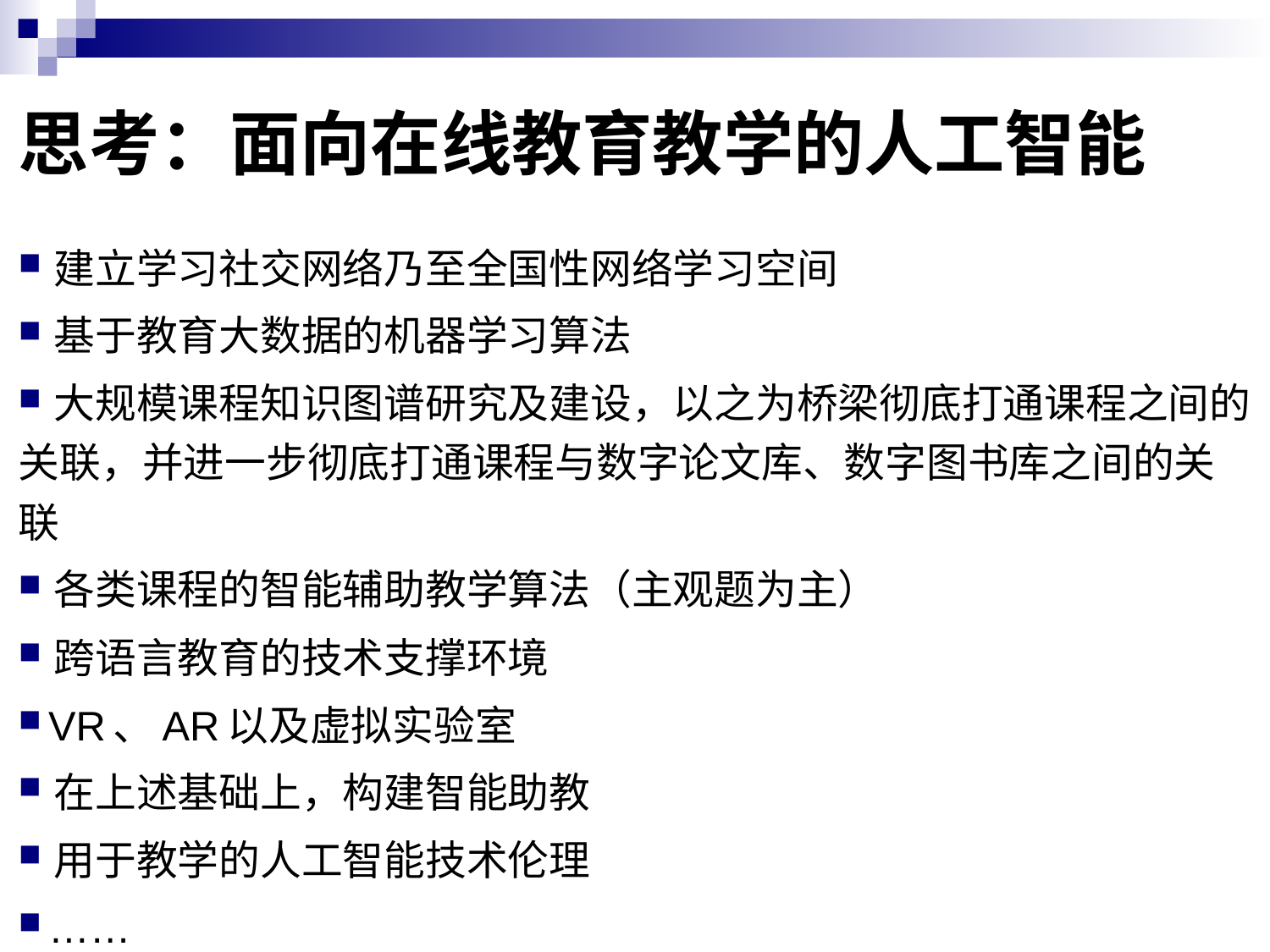

# 思考：面向在线教育教学的人工智能
 建立学习社交网络乃至全国性网络学习空间
 基于教育大数据的机器学习算法
 大规模课程知识图谱研究及建设，以之为桥梁彻底打通课程之间的关联，并进一步彻底打通课程与数字论文库、数字图书库之间的关联
 各类课程的智能辅助教学算法（主观题为主）
 跨语言教育的技术支撑环境
 VR、AR以及虚拟实验室
 在上述基础上，构建智能助教
 用于教学的人工智能技术伦理
 ……